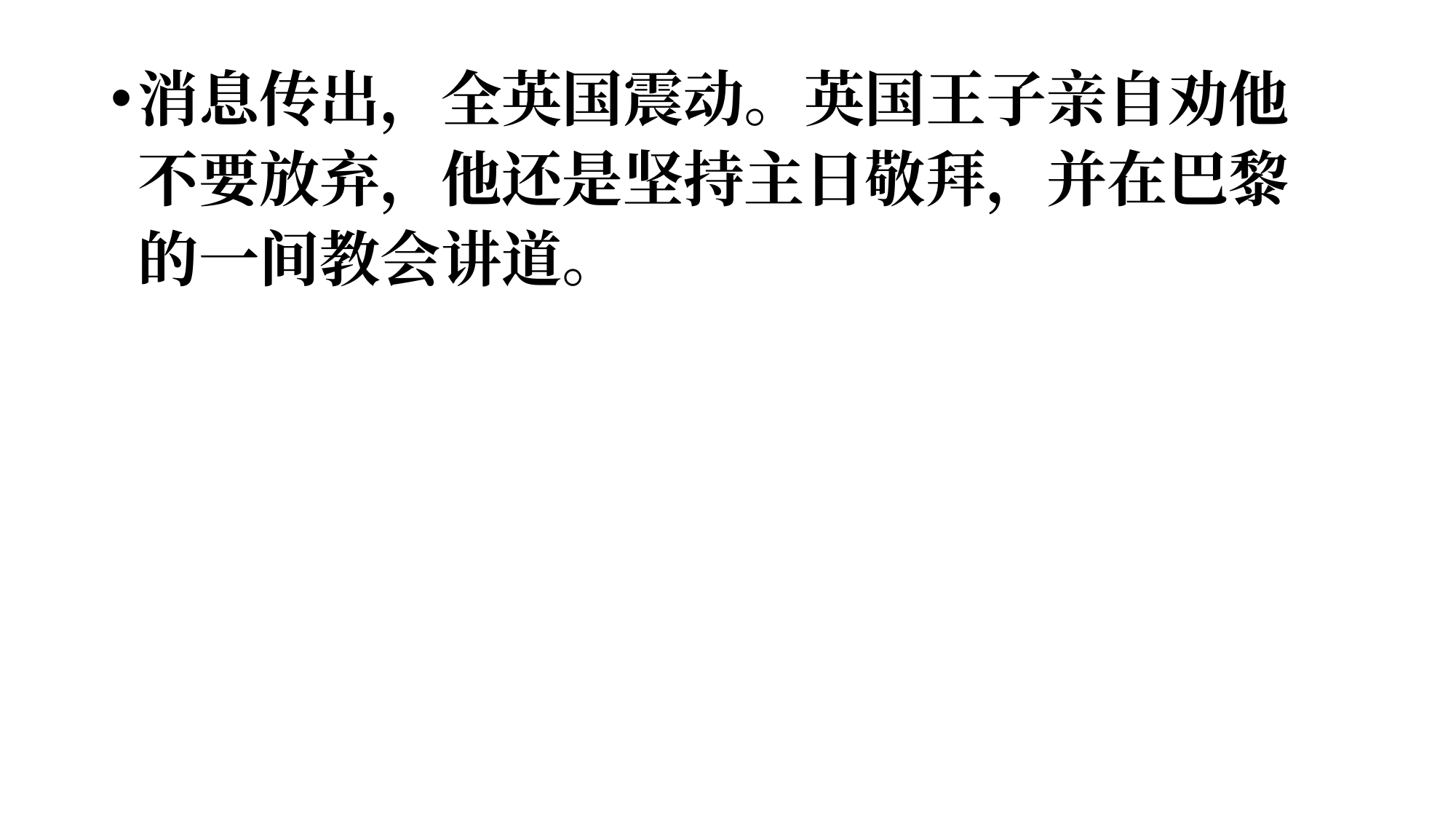

消息传出，全英国震动。英国王子亲自劝他不要放弃，他还是坚持主日敬拜，并在巴黎的一间教会讲道。